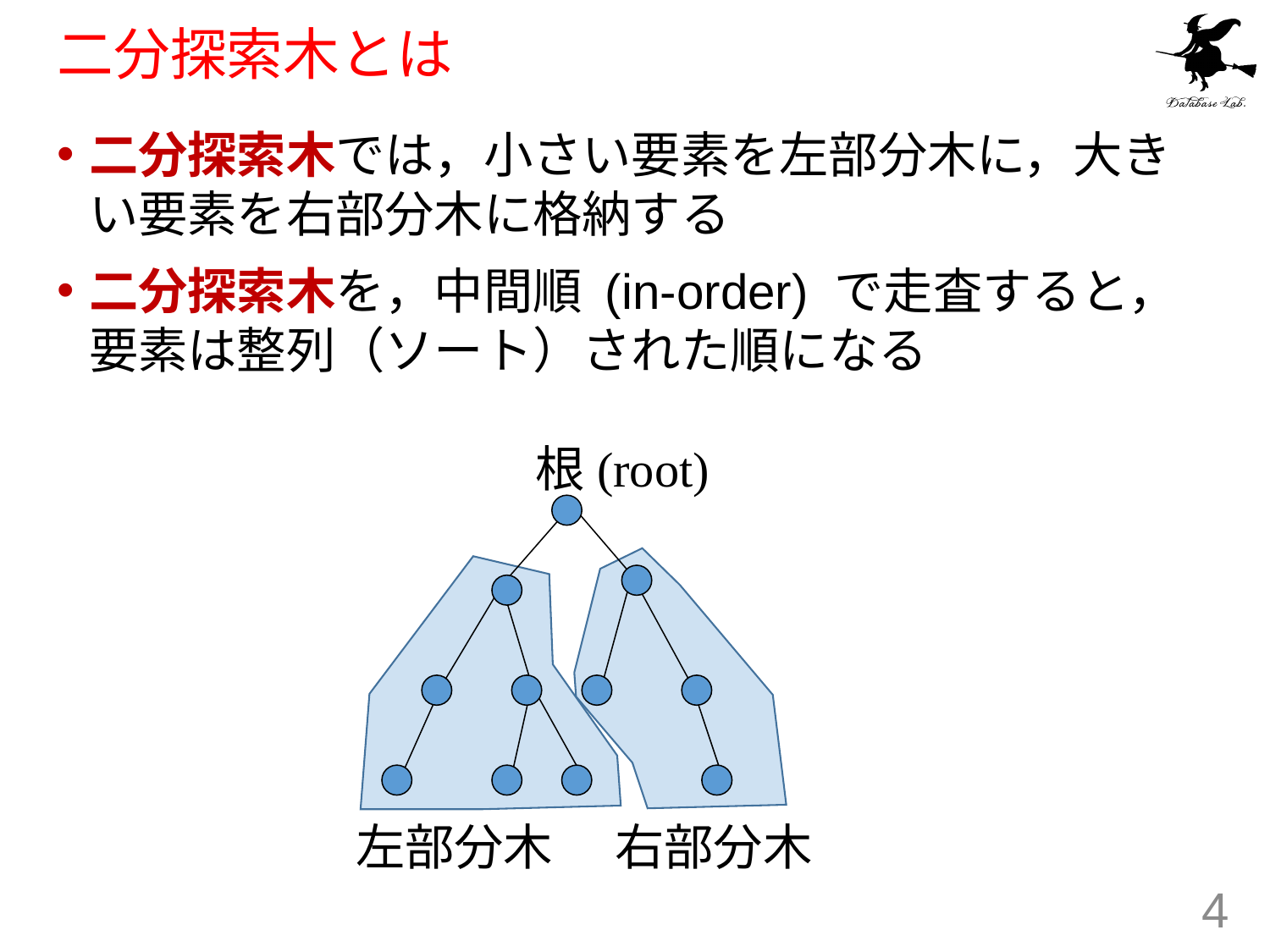

# 二分探索木とは
二分探索木では，小さい要素を左部分木に，大きい要素を右部分木に格納する
二分探索木を，中間順 (in-order) で走査すると，要素は整列（ソート）された順になる

根(root)

左部分木
右部分木
4